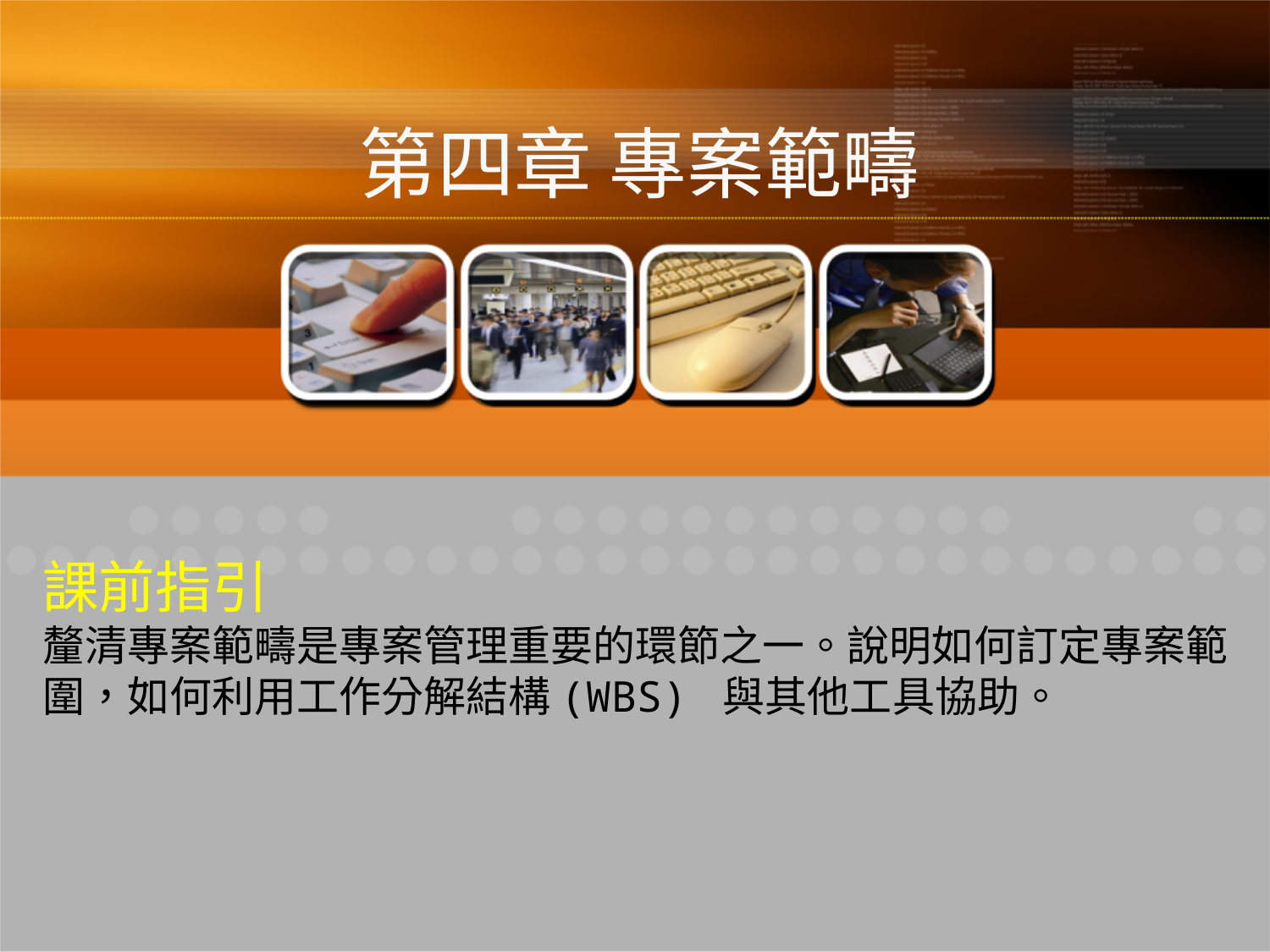

第四章 專案範疇
課前指引
釐清專案範疇是專案管理重要的環節之一。說明如何訂定專案範圍，如何利用工作分解結構(WBS) 與其他工具協助。